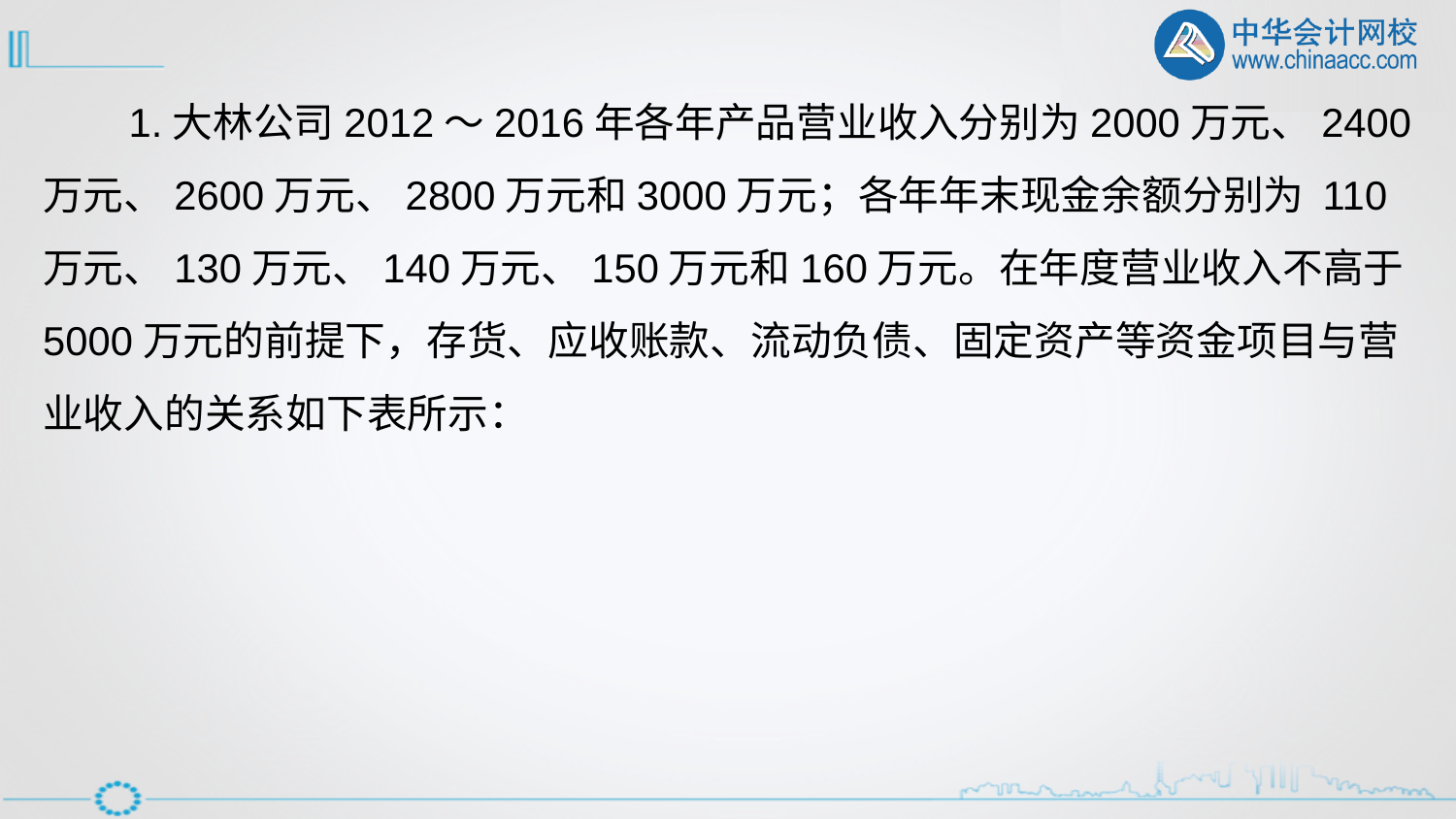

1.大林公司2012～2016年各年产品营业收入分别为2000万元、2400万元、2600万元、2800万元和3000万元；各年年末现金余额分别为 110万元、130万元、140万元、150万元和160万元。在年度营业收入不高于5000万元的前提下，存货、应收账款、流动负债、固定资产等资金项目与营业收入的关系如下表所示：